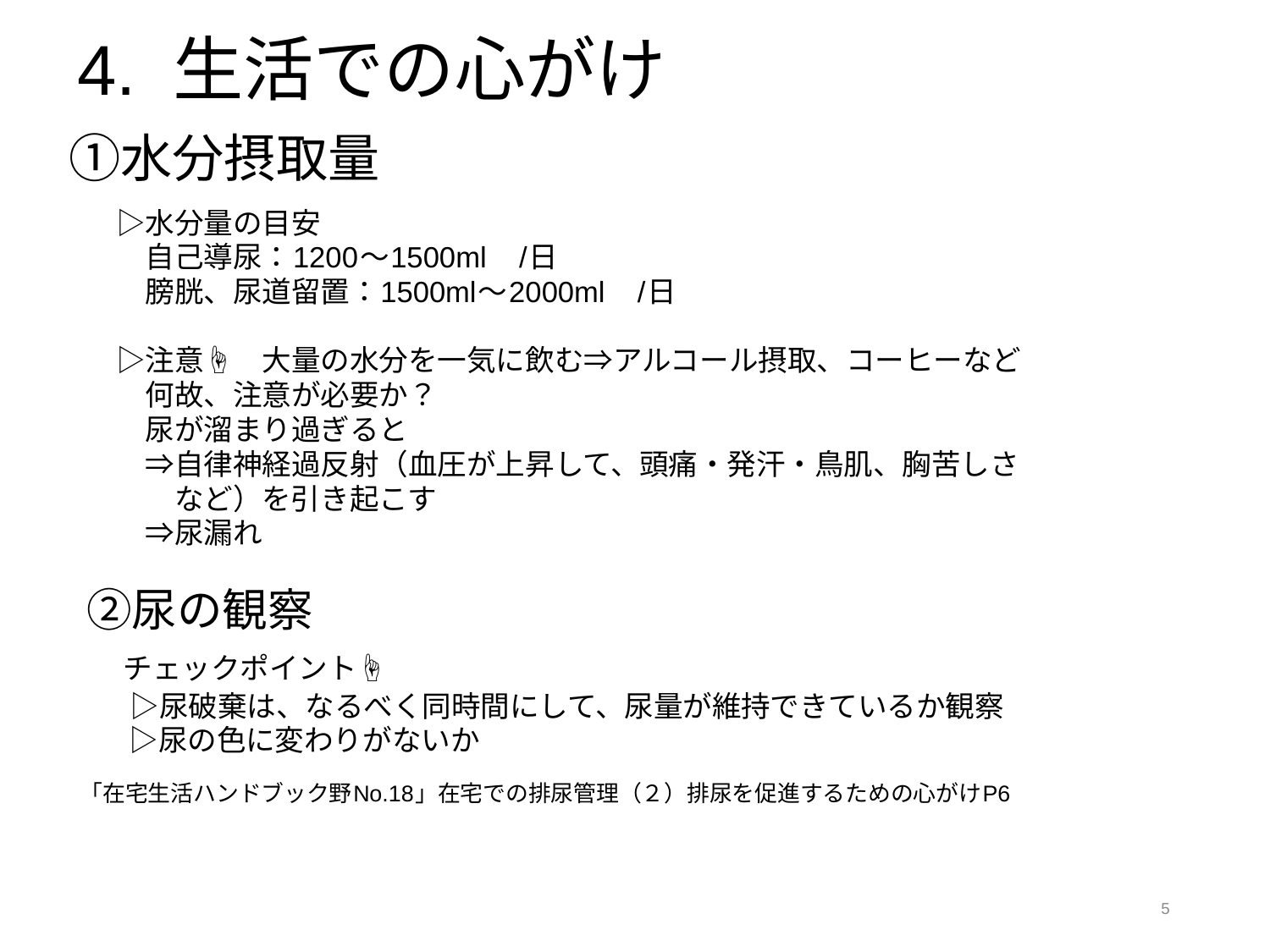

# 4. 生活での心がけ
　①水分摂取量

　　▷水分量の目安
　　　自己導尿：1200～1500ml　/日
　　　膀胱、尿道留置：1500ml～2000ml　/日

　　▷注意☝　大量の水分を一気に飲む⇒アルコール摂取、コーヒーなど
　　　何故、注意が必要か？
　　　尿が溜まり過ぎると
　　　⇒自律神経過反射（血圧が上昇して、頭痛・発汗・鳥肌、胸苦しさ
　　　　など）を引き起こす
　　　⇒尿漏れ

　②尿の観察
　  チェックポイント☝
　　　　　　　▷尿破棄は、なるべく同時間にして、尿量が維持できているか観察
　　  ▷尿の色に変わりがないか

　「在宅生活ハンドブック野No.18」在宅での排尿管理（２）排尿を促進するための心がけP6

5